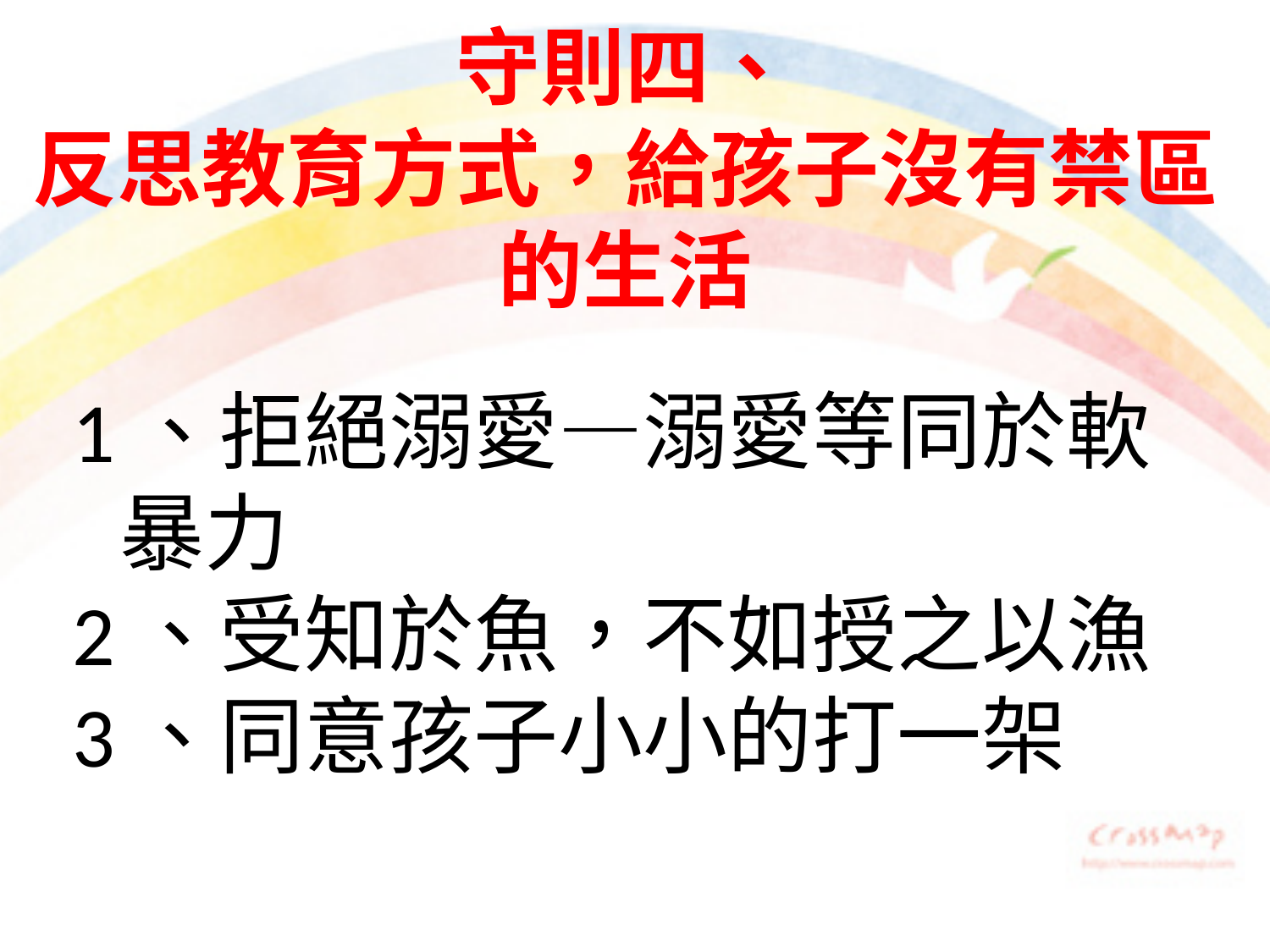

1、拒絕溺愛—溺愛等同於軟暴力
2、受知於魚，不如授之以漁
3、同意孩子小小的打一架

# 守則四、 反思教育方式，給孩子沒有禁區的生活